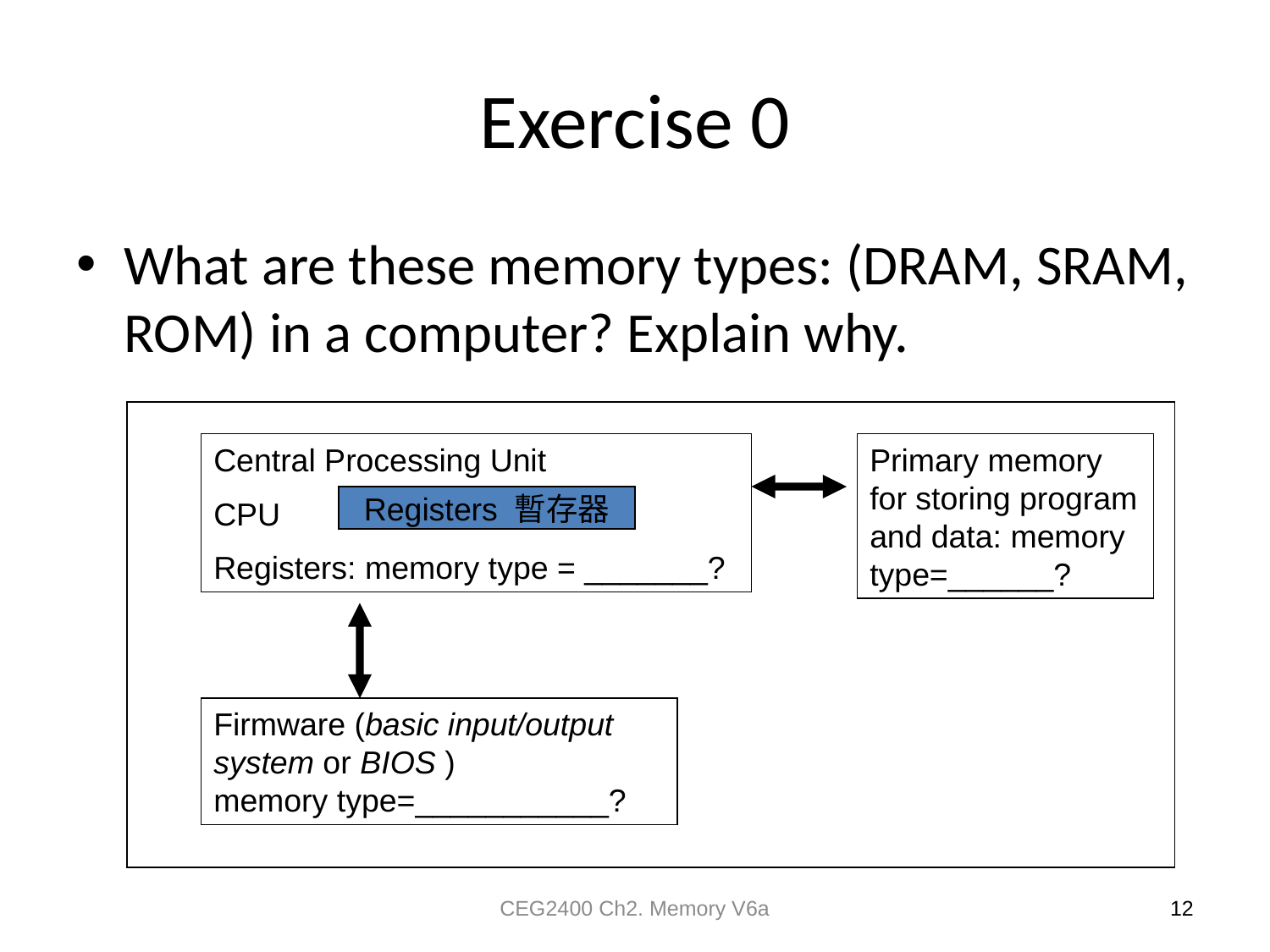

# Exercise 0
What are these memory types: (DRAM, SRAM, ROM) in a computer? Explain why.

Central Processing Unit
CPU
Registers: memory type = _______?
Primary memory for storing program and data: memory type=______?
Registers 暫存器

Firmware (basic input/output system or BIOS )
memory type=___________?
CEG2400 Ch2. Memory V6a
12